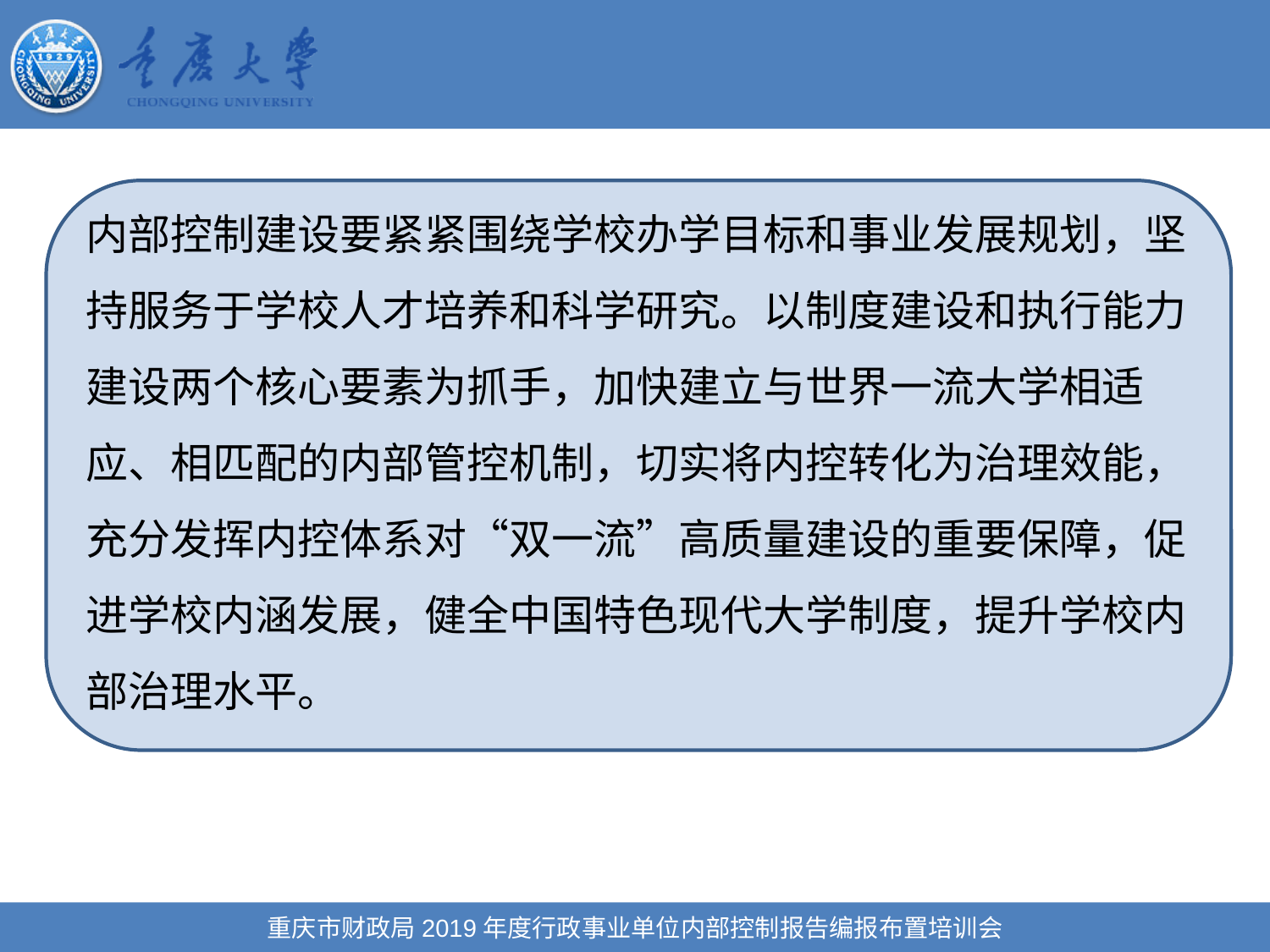

内部控制建设要紧紧围绕学校办学目标和事业发展规划，坚持服务于学校人才培养和科学研究。以制度建设和执行能力建设两个核心要素为抓手，加快建立与世界一流大学相适应、相匹配的内部管控机制，切实将内控转化为治理效能，充分发挥内控体系对“双一流”高质量建设的重要保障，促进学校内涵发展，健全中国特色现代大学制度，提升学校内部治理水平。

16
重庆市财政局2019年度行政事业单位内部控制报告编报布置培训会